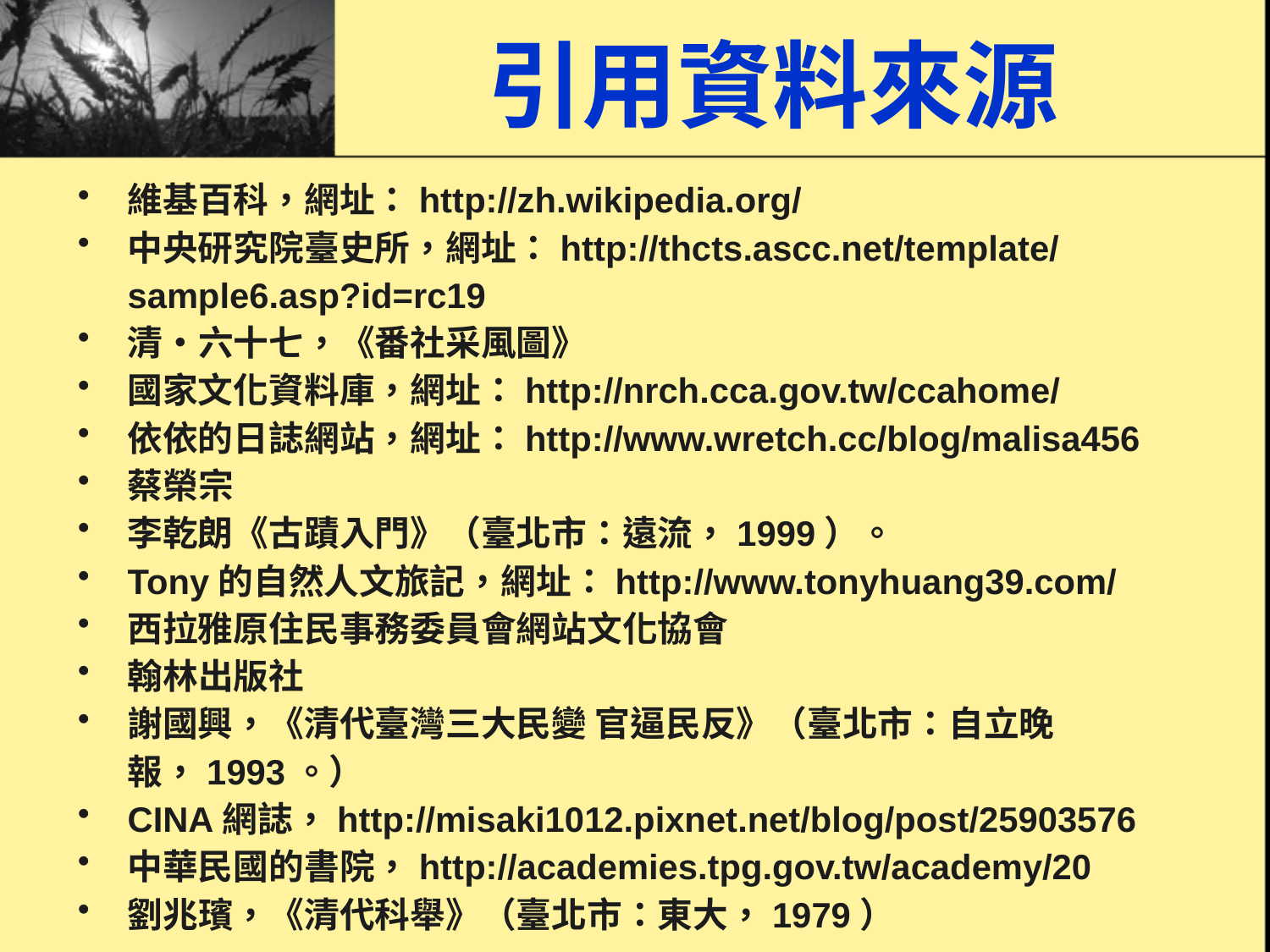

# 引用資料來源
維基百科，網址：http://zh.wikipedia.org/
中央研究院臺史所，網址：http://thcts.ascc.net/template/sample6.asp?id=rc19
清•六十七，《番社采風圖》
國家文化資料庫，網址：http://nrch.cca.gov.tw/ccahome/
依依的日誌網站，網址：http://www.wretch.cc/blog/malisa456
蔡榮宗
李乾朗《古蹟入門》（臺北市：遠流，1999）。
Tony的自然人文旅記，網址：http://www.tonyhuang39.com/
西拉雅原住民事務委員會網站文化協會
翰林出版社
謝國興，《清代臺灣三大民變 官逼民反》（臺北市：自立晚報，1993。）
CINA網誌，http://misaki1012.pixnet.net/blog/post/25903576
中華民國的書院，http://academies.tpg.gov.tw/academy/20
劉兆璸，《清代科舉》（臺北市：東大，1979）